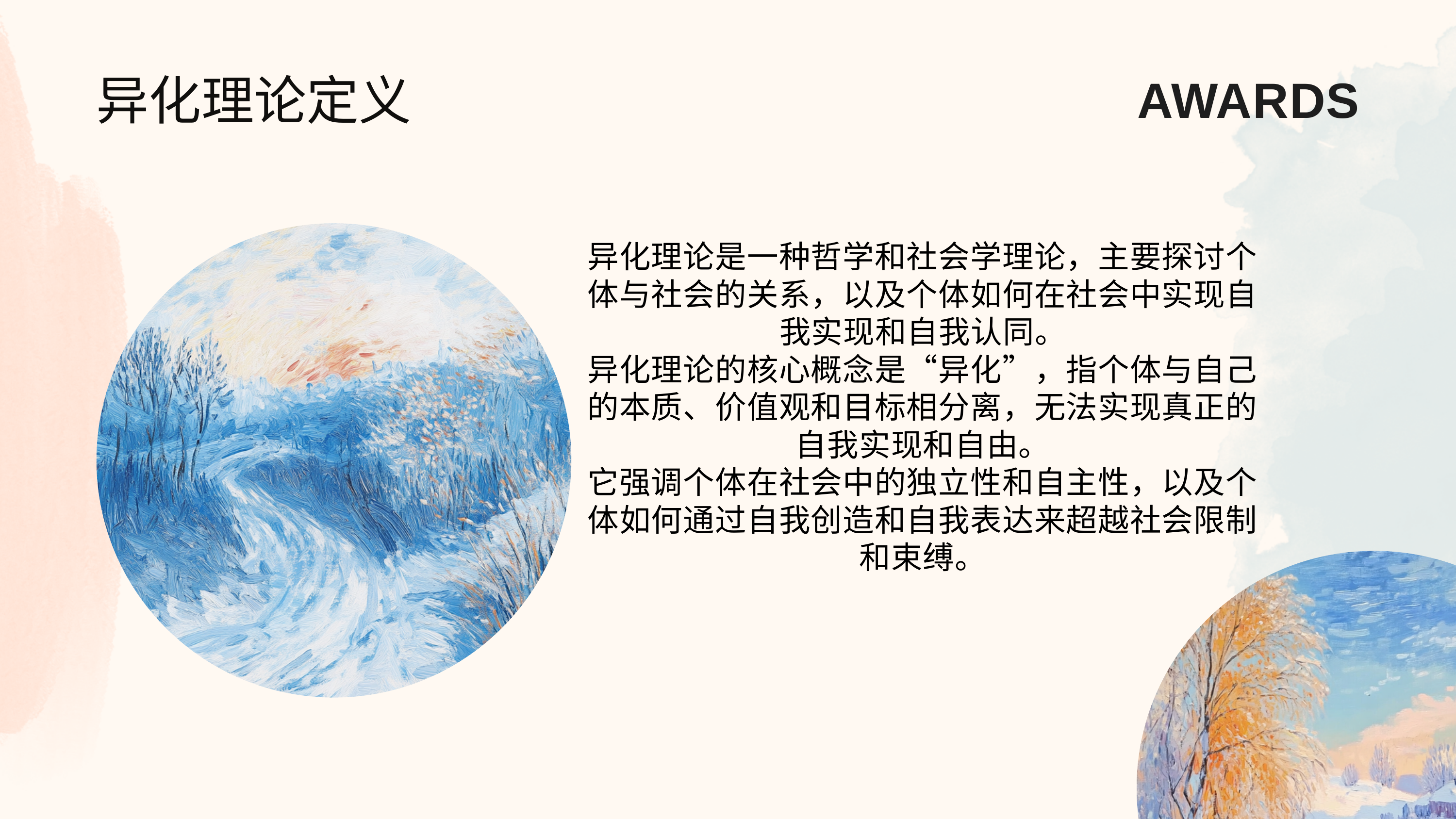

异化理论定义
AWARDS

异化理论是一种哲学和社会学理论，主要探讨个体与社会的关系，以及个体如何在社会中实现自我实现和自我认同。
异化理论的核心概念是“异化”，指个体与自己的本质、价值观和目标相分离，无法实现真正的自我实现和自由。
它强调个体在社会中的独立性和自主性，以及个体如何通过自我创造和自我表达来超越社会限制和束缚。